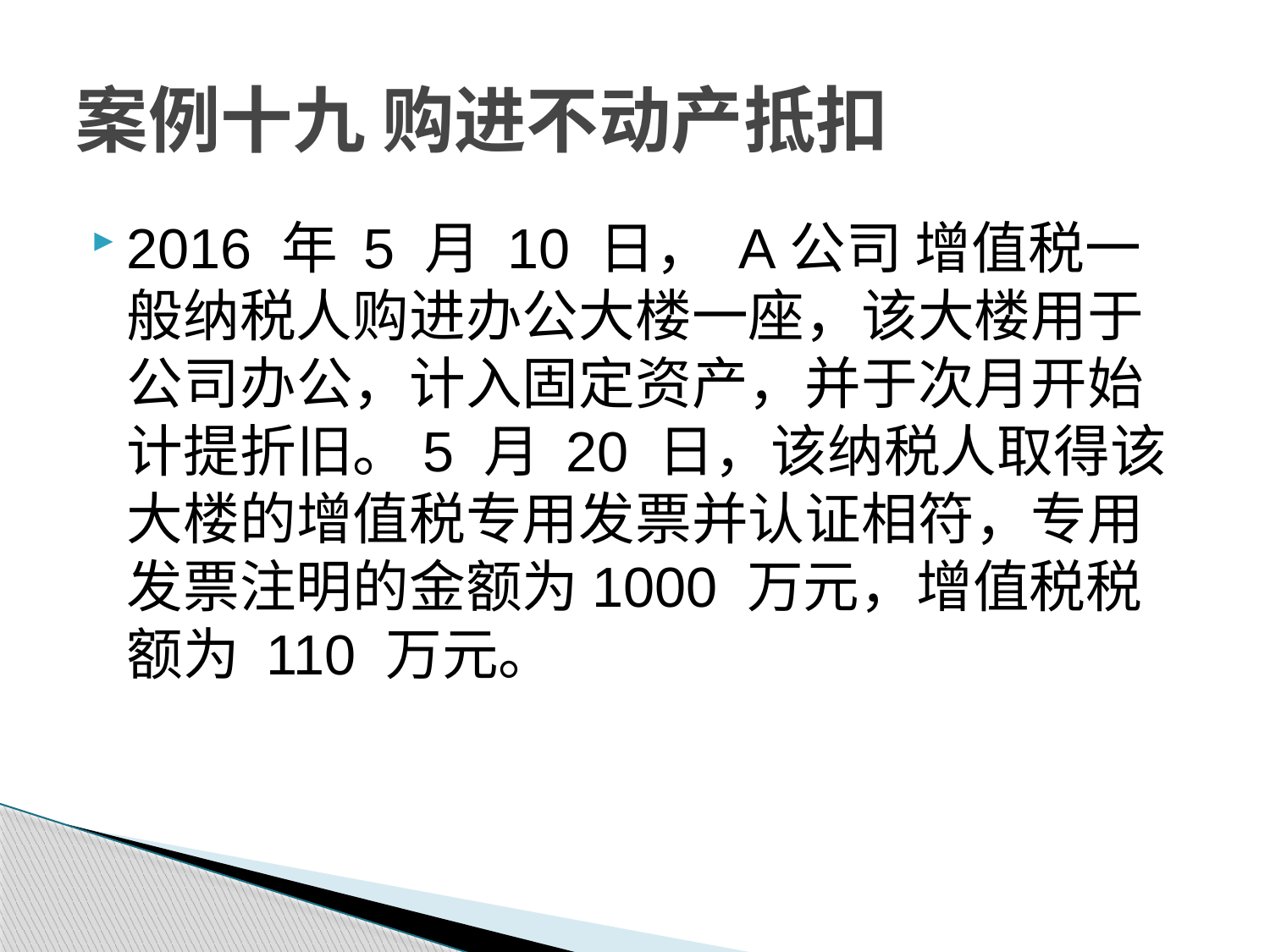

# 案例十九 购进不动产抵扣
2016 年 5 月 10 日， A公司 增值税一般纳税人购进办公大楼一座，该大楼用于公司办公，计入固定资产，并于次月开始计提折旧。5 月 20 日，该纳税人取得该大楼的增值税专用发票并认证相符，专用发票注明的金额为1000 万元，增值税税额为 110 万元。